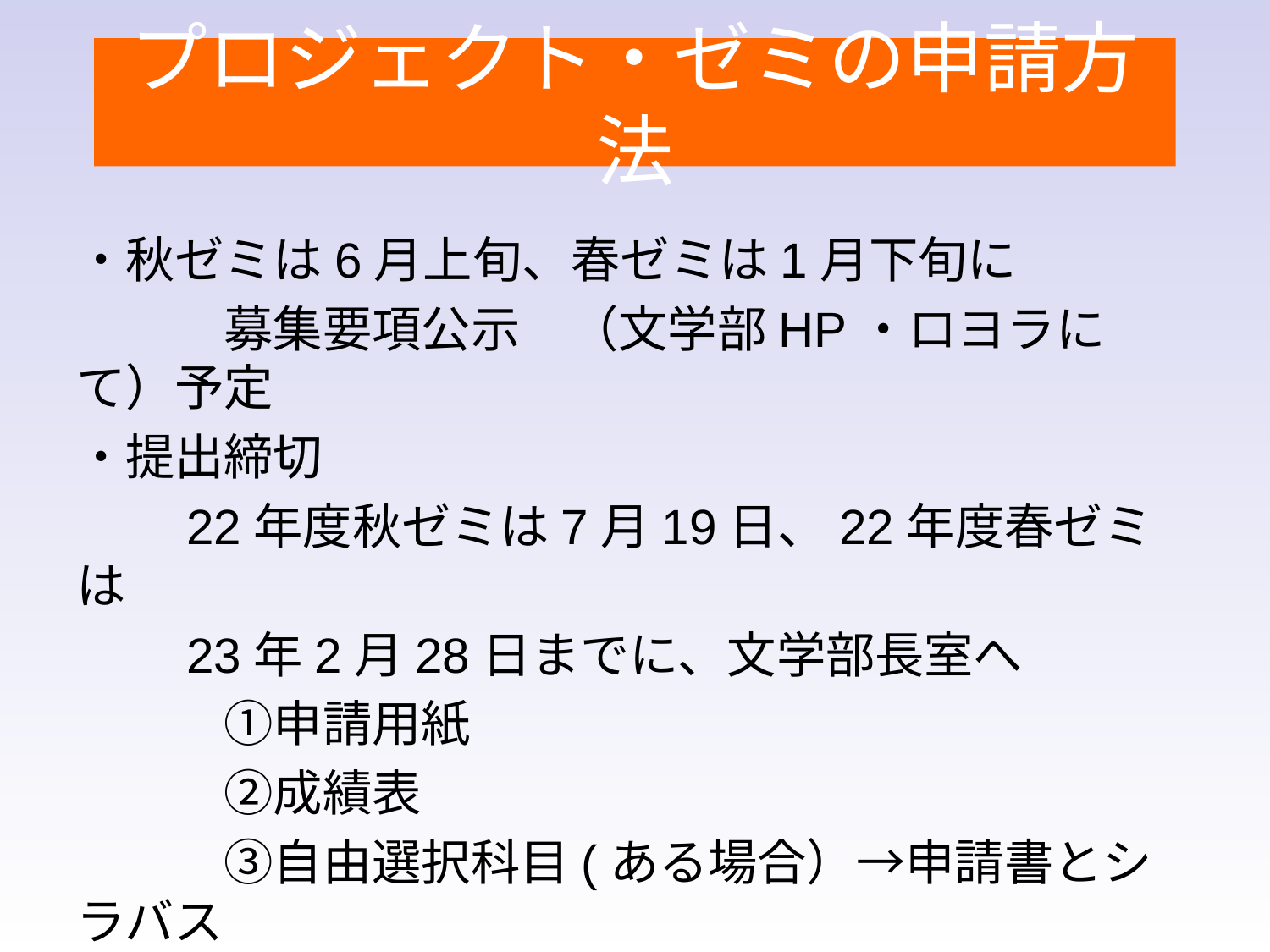

# プロジェクト・ゼミの申請方法
・秋ゼミは6月上旬、春ゼミは1月下旬に
　　　募集要項公示　（文学部HP・ロヨラにて）予定
・提出締切
　　22年度秋ゼミは7月19日、22年度春ゼミは
　　23年2月28日までに、文学部長室へ
　　　①申請用紙
　　　②成績表
　　　③自由選択科目(ある場合）→申請書とシラバス